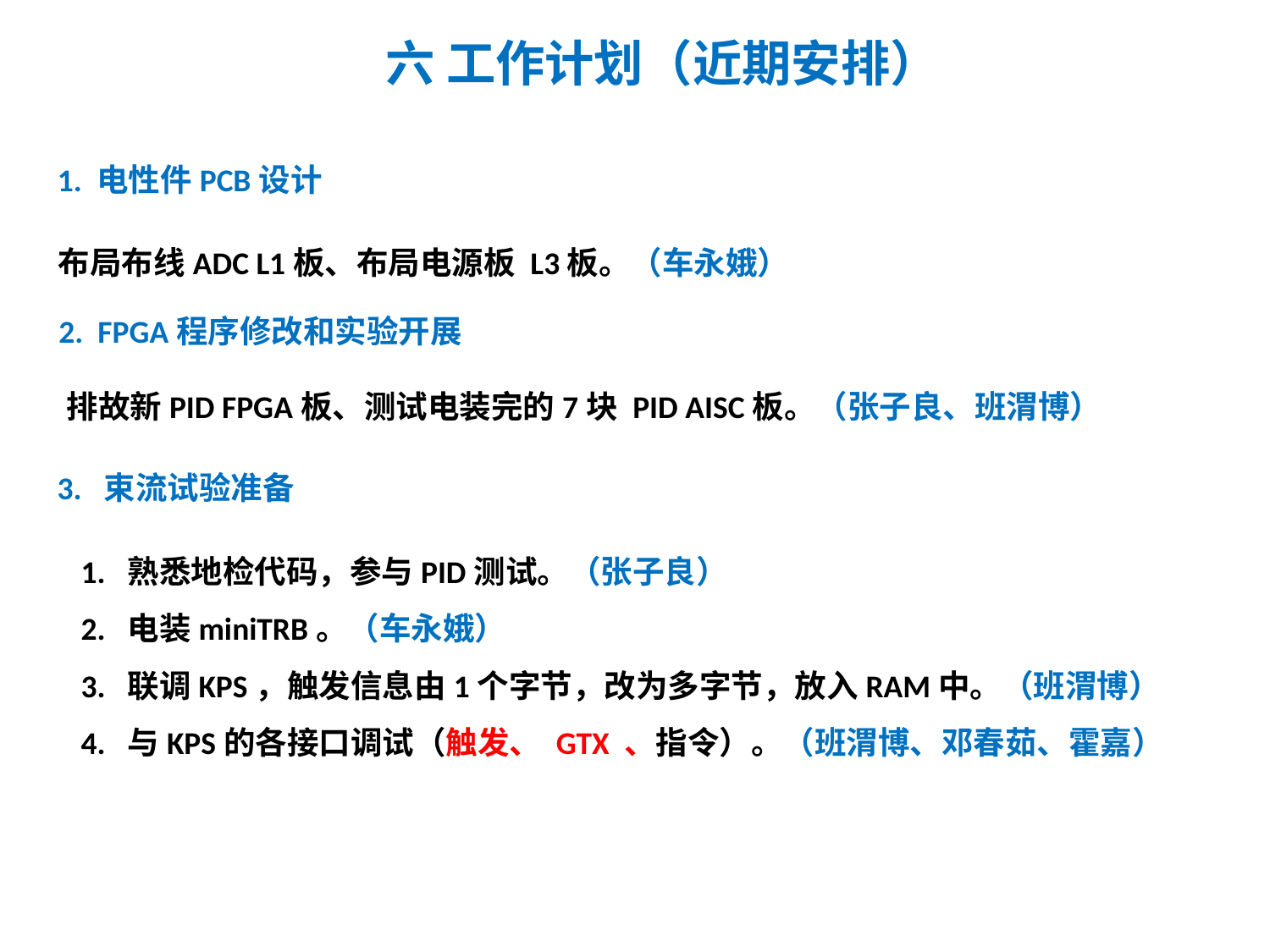

六 工作计划（近期安排）
1. 电性件PCB设计
布局布线ADC L1板、布局电源板 L3板。（车永娥）
2.  FPGA程序修改和实验开展
排故新PID FPGA板、测试电装完的7块 PID AISC板。（张子良、班渭博）
3.  束流试验准备
             1.  熟悉地检代码，参与PID测试。（张子良）
             2.  电装miniTRB。（车永娥）
             3.  联调KPS，触发信息由1个字节，改为多字节，放入RAM中。（班渭博）
             4.  与KPS的各接口调试（触发、 GTX 、指令）。（班渭博、邓春茹、霍嘉）